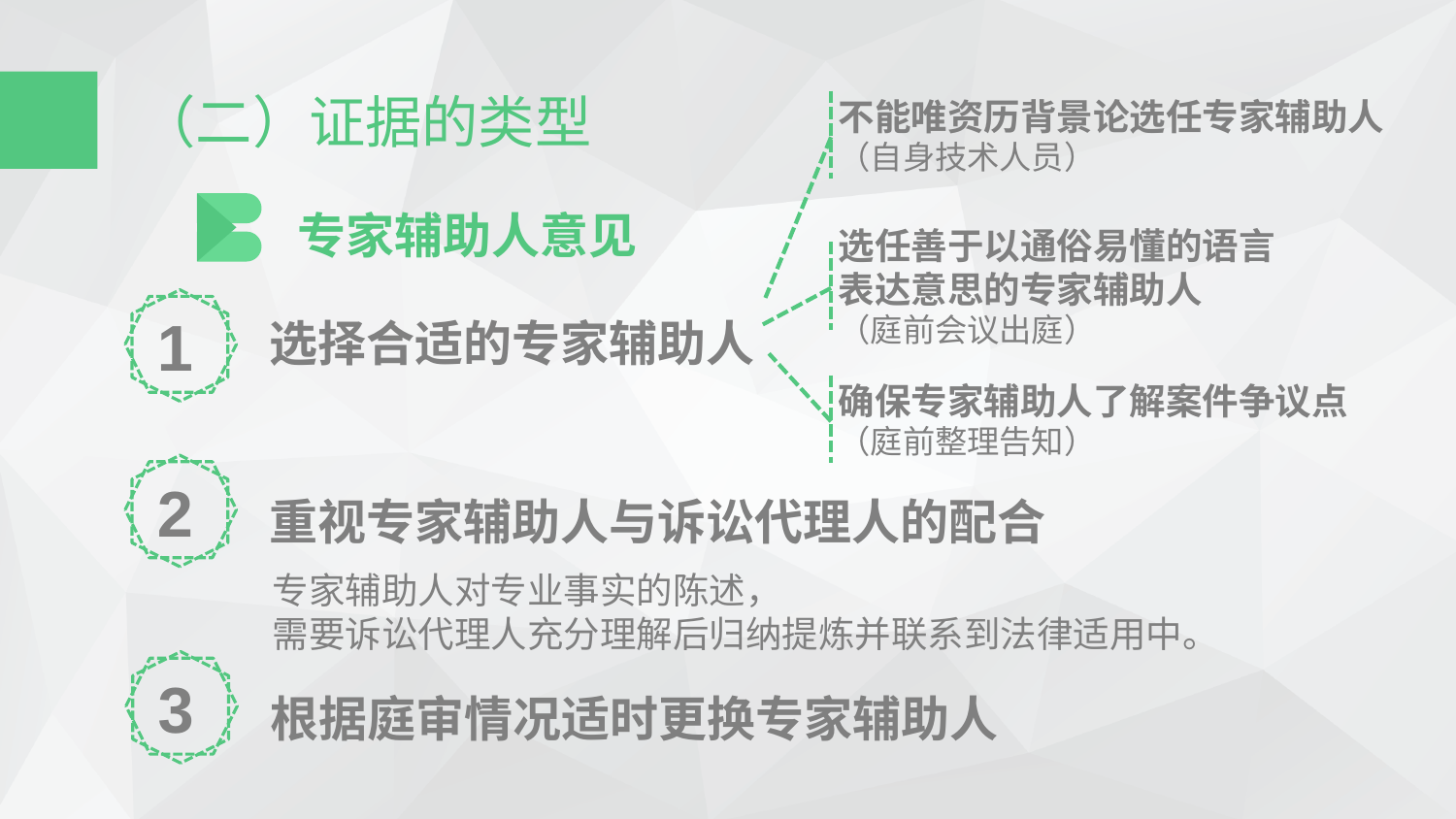

（二）证据的类型
不能唯资历背景论选任专家辅助人（自身技术人员）

专家辅助人意见
选任善于以通俗易懂的语言
表达意思的专家辅助人
（庭前会议出庭）

1
选择合适的专家辅助人
确保专家辅助人了解案件争议点
（庭前整理告知）

2
重视专家辅助人与诉讼代理人的配合
专家辅助人对专业事实的陈述，
需要诉讼代理人充分理解后归纳提炼并联系到法律适用中。

3
根据庭审情况适时更换专家辅助人